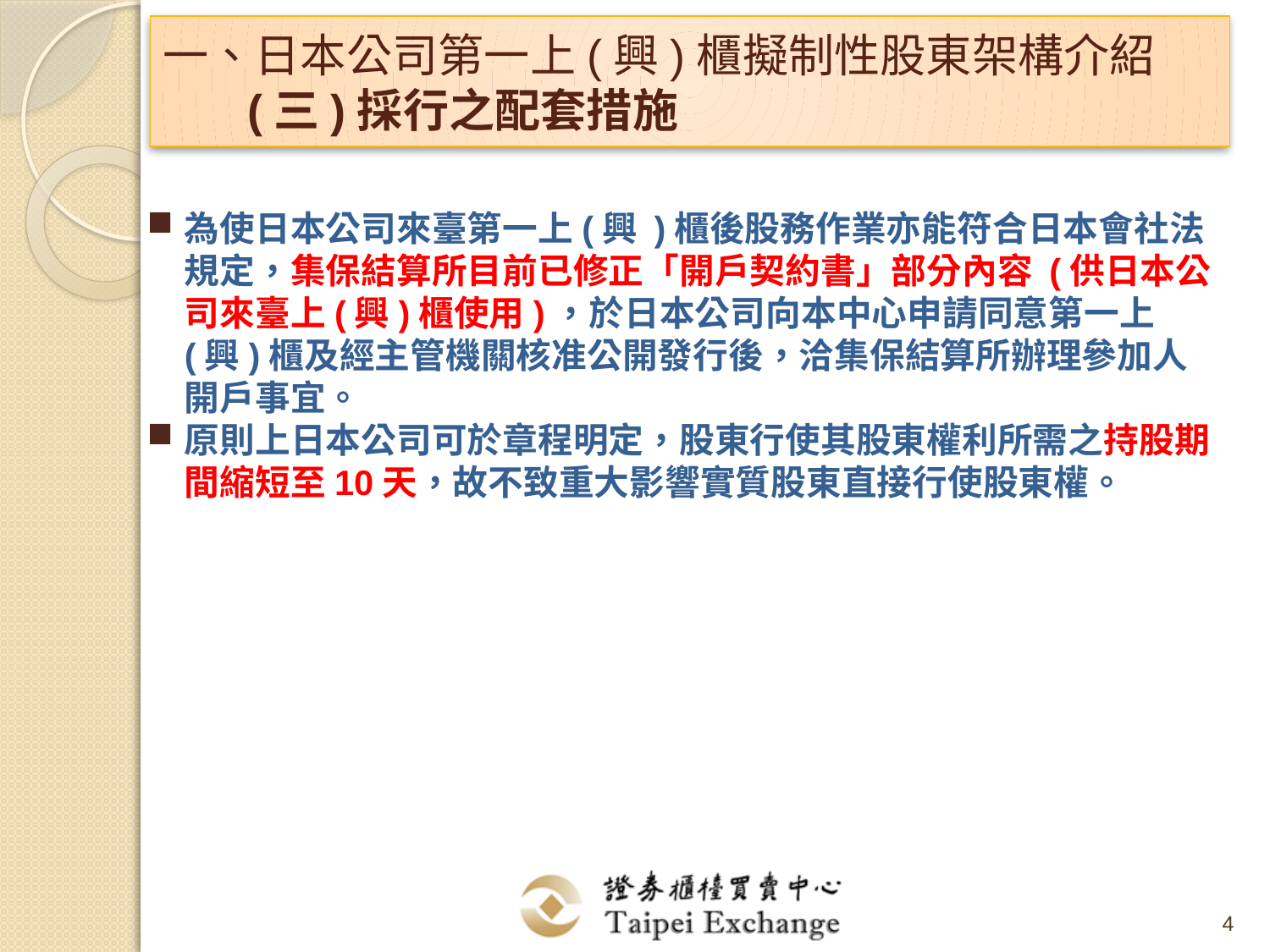

一、日本公司第一上(興)櫃擬制性股東架構介紹
 (三)採行之配套措施
為使日本公司來臺第一上(興 )櫃後股務作業亦能符合日本會社法規定，集保結算所目前已修正「開戶契約書」部分內容 (供日本公司來臺上(興)櫃使用)，於日本公司向本中心申請同意第一上(興)櫃及經主管機關核准公開發行後，洽集保結算所辦理參加人開戶事宜。
原則上日本公司可於章程明定，股東行使其股東權利所需之持股期間縮短至10天，故不致重大影響實質股東直接行使股東權。
4